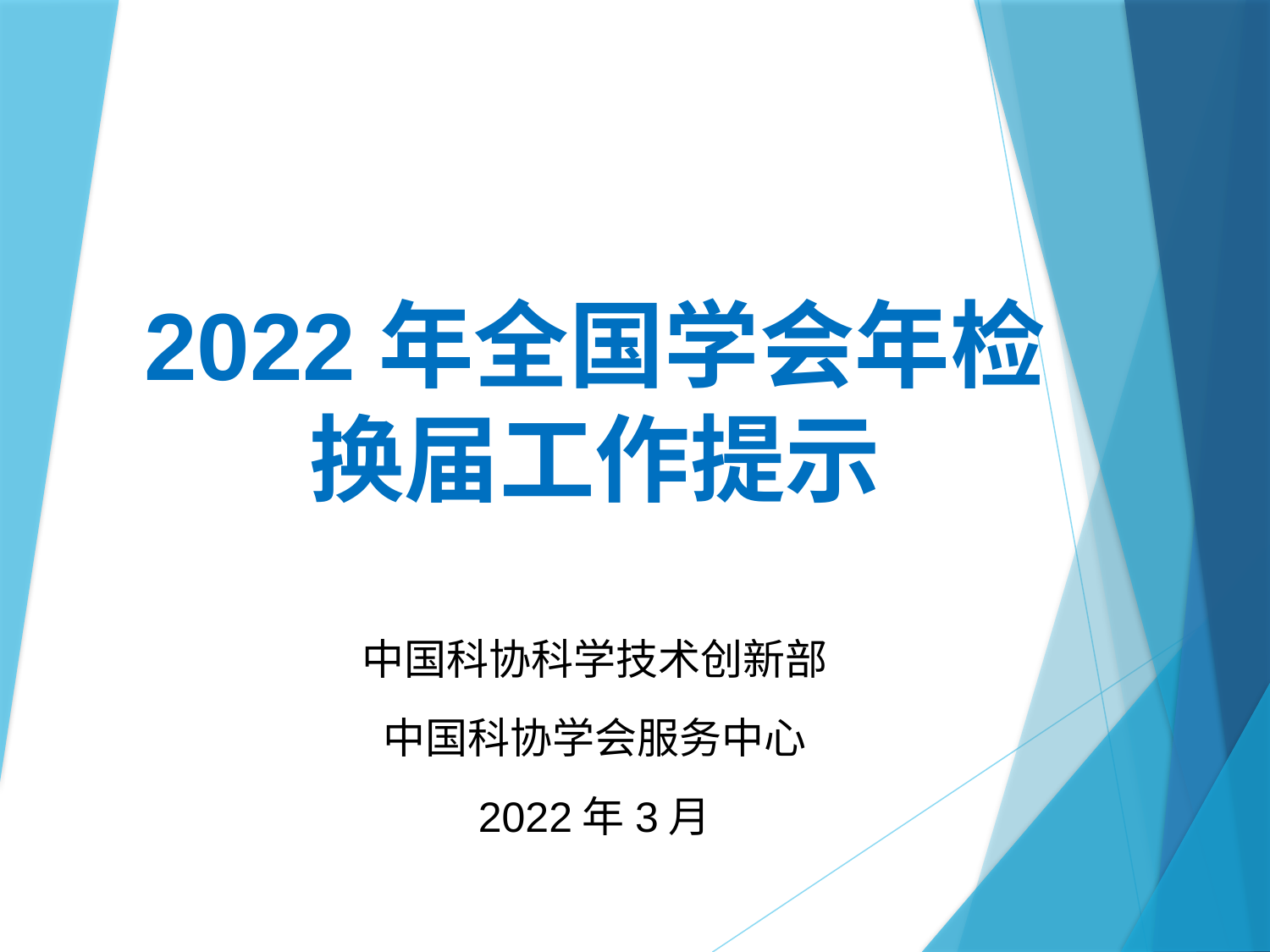

# 2022年全国学会年检 换届工作提示
中国科协科学技术创新部
中国科协学会服务中心
2022年3月